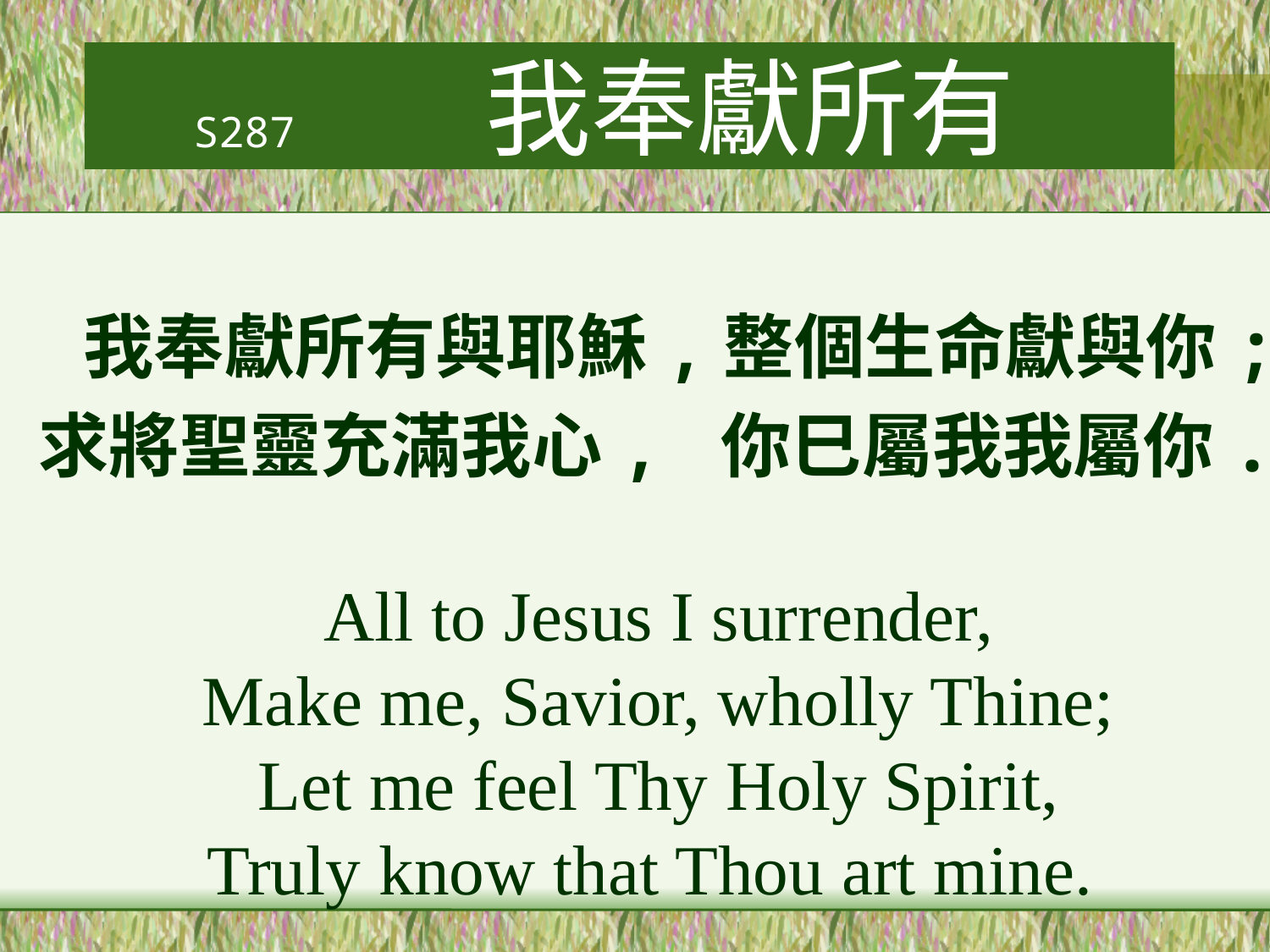

# S287       我奉獻所有
我奉獻所有與耶穌,整個生命獻與你;
求將聖靈充滿我心, 你巳屬我我屬你.
All to Jesus I surrender,
Make me, Savior, wholly Thine;
Let me feel Thy Holy Spirit,
Truly know that Thou art mine.